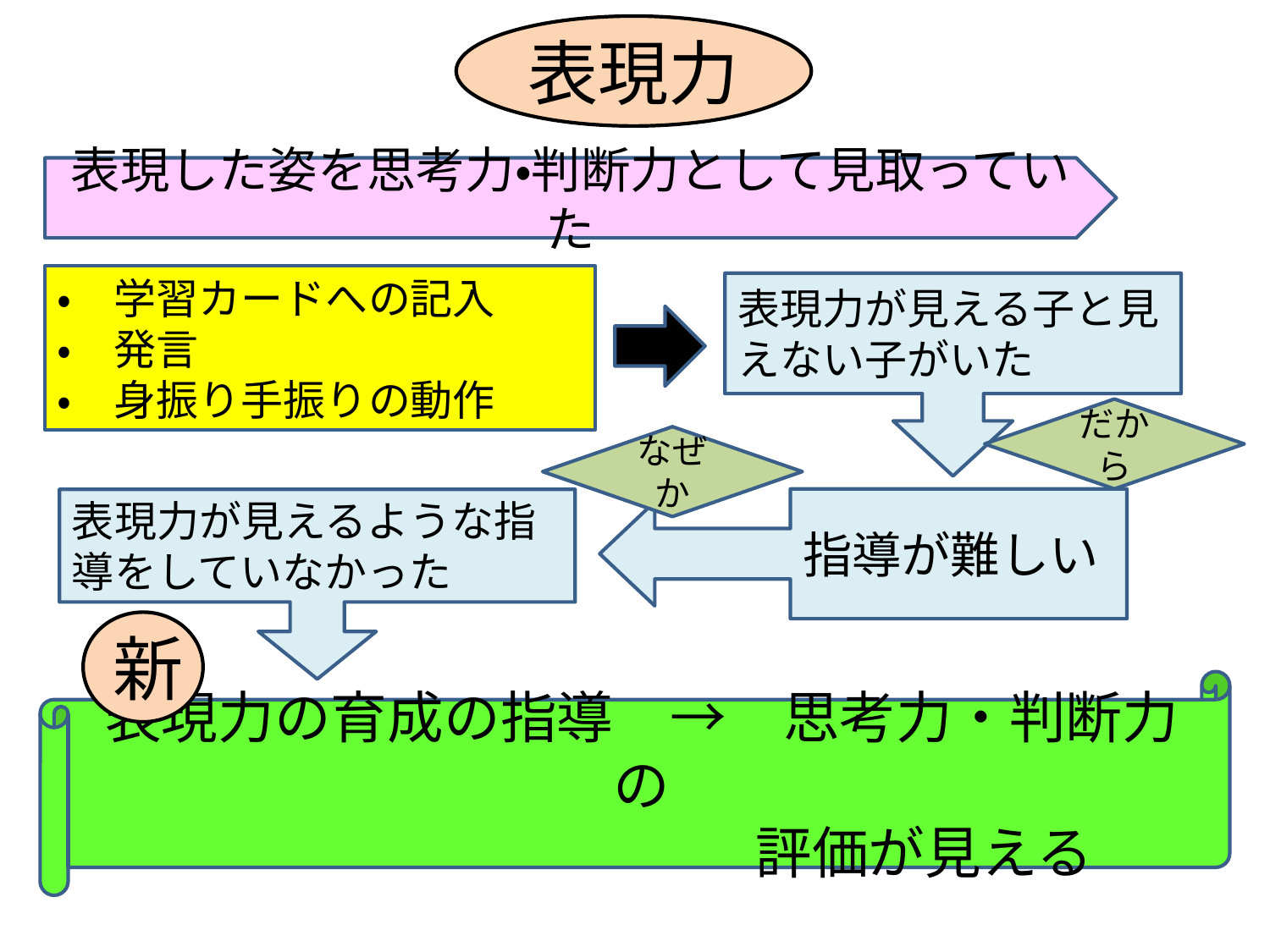

表現力
表現した姿を思考力・判断力として見取っていた
・　学習カードへの記入
・　発言
・　身振り手振りの動作
表現力が見える子と見えない子がいた

だから
なぜか
指導が難しい
表現力が見えるような指導をしていなかった
新
表現力の育成の指導　→　思考力・判断力の
　　　　　　　　　　評価が見える